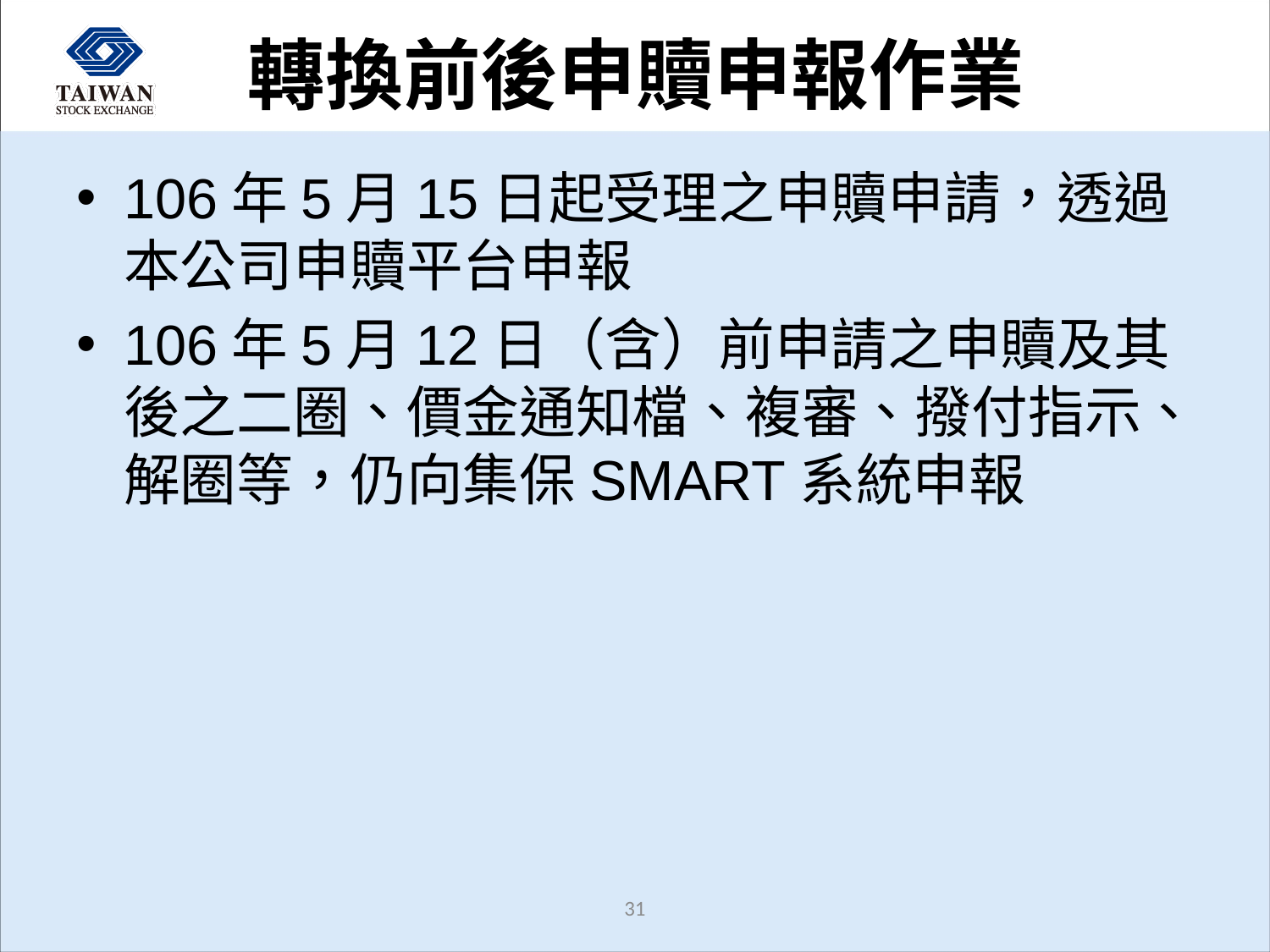

# 轉換前後申贖申報作業
106年5月15日起受理之申贖申請，透過本公司申贖平台申報
106年5月12日（含）前申請之申贖及其後之二圈、價金通知檔、複審、撥付指示、解圈等，仍向集保SMART系統申報

31